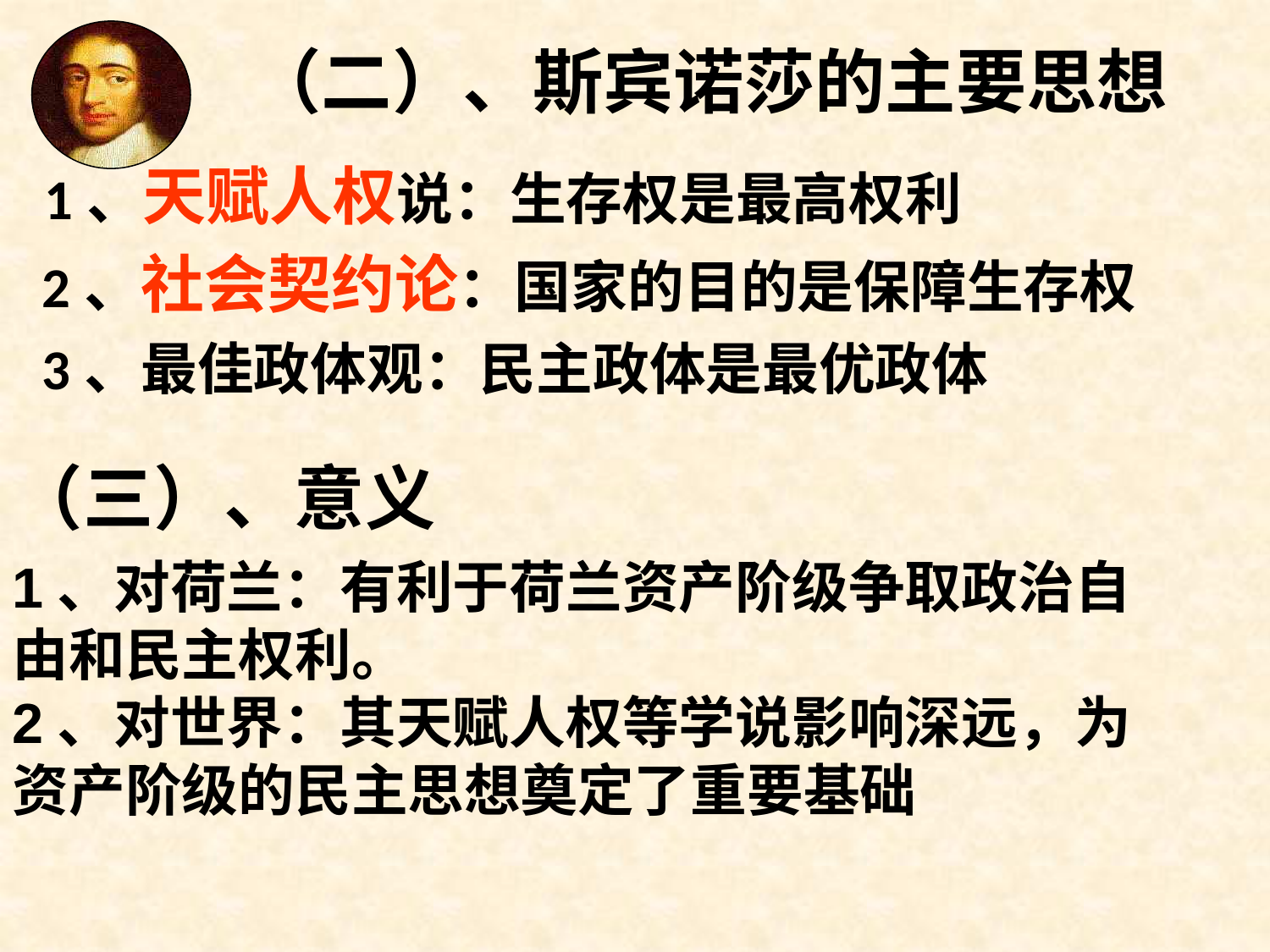

（二）、斯宾诺莎的主要思想

1、天赋人权说：生存权是最高权利

2、社会契约论：国家的目的是保障生存权
3、最佳政体观：民主政体是最优政体
（三）、意义

1、对荷兰：有利于荷兰资产阶级争取政治自由和民主权利。
2、对世界：其天赋人权等学说影响深远，为资产阶级的民主思想奠定了重要基础